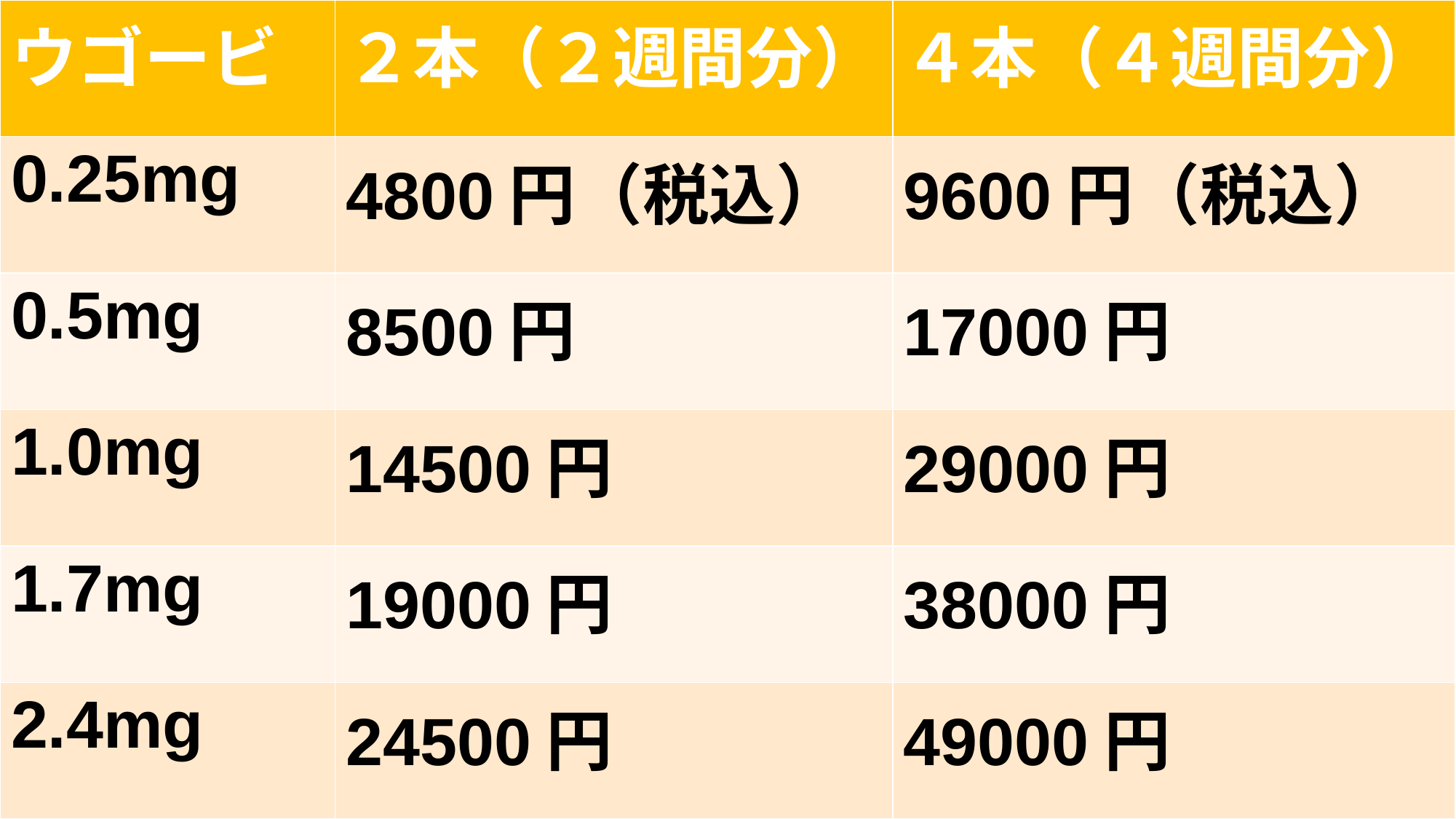

| ウゴービ | ２本（２週間分） | ４本（４週間分） |
| --- | --- | --- |
| 0.25mg | 4800円（税込） | 9600円（税込） |
| 0.5mg | 8500円 | 17000円 |
| 1.0mg | 14500円 | 29000円 |
| 1.7mg | 19000円 | 38000円 |
| 2.4mg | 24500円 | 49000円 |